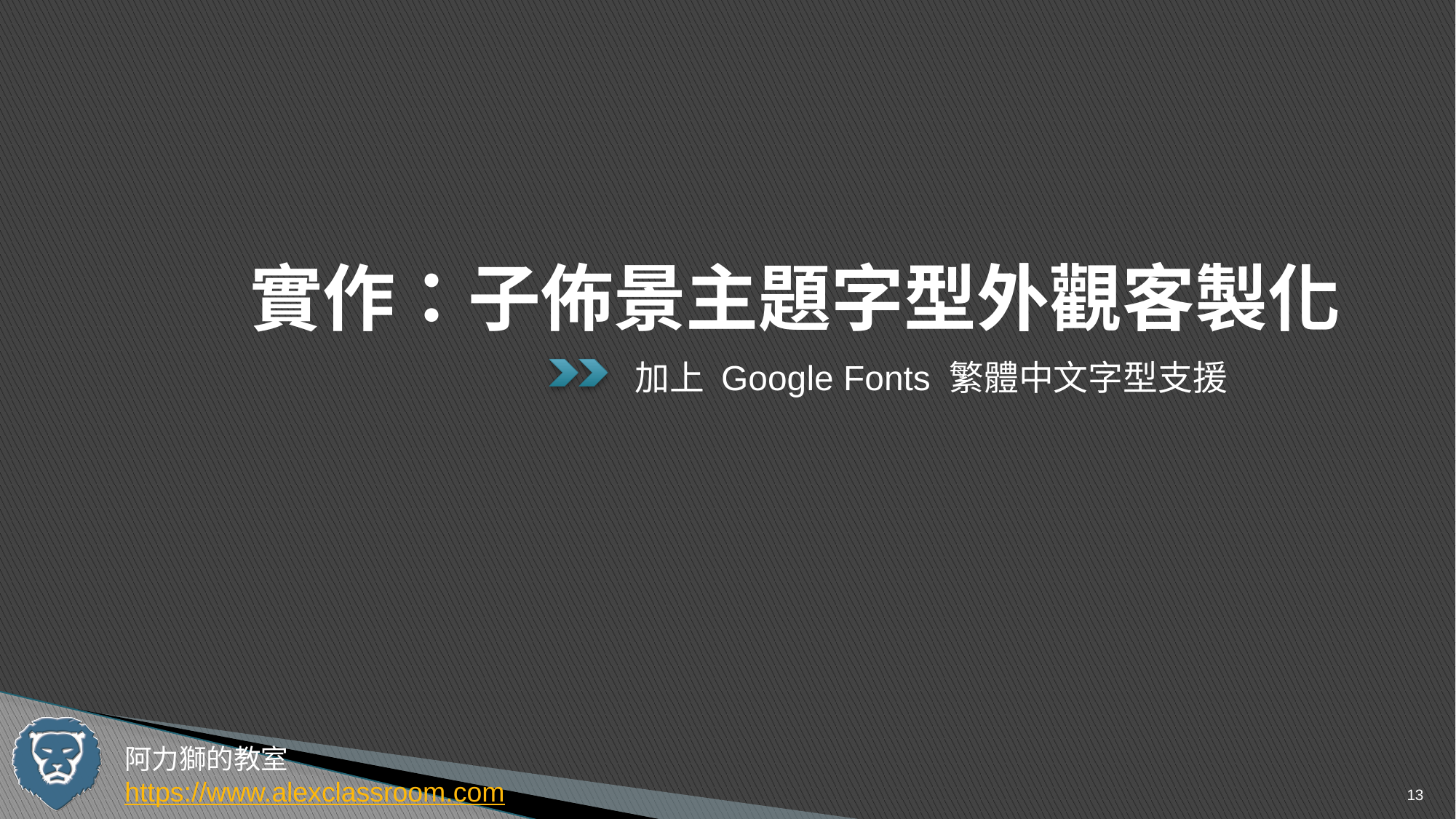

# 實作：子佈景主題字型外觀客製化
加上 Google Fonts 繁體中文字型支援
13